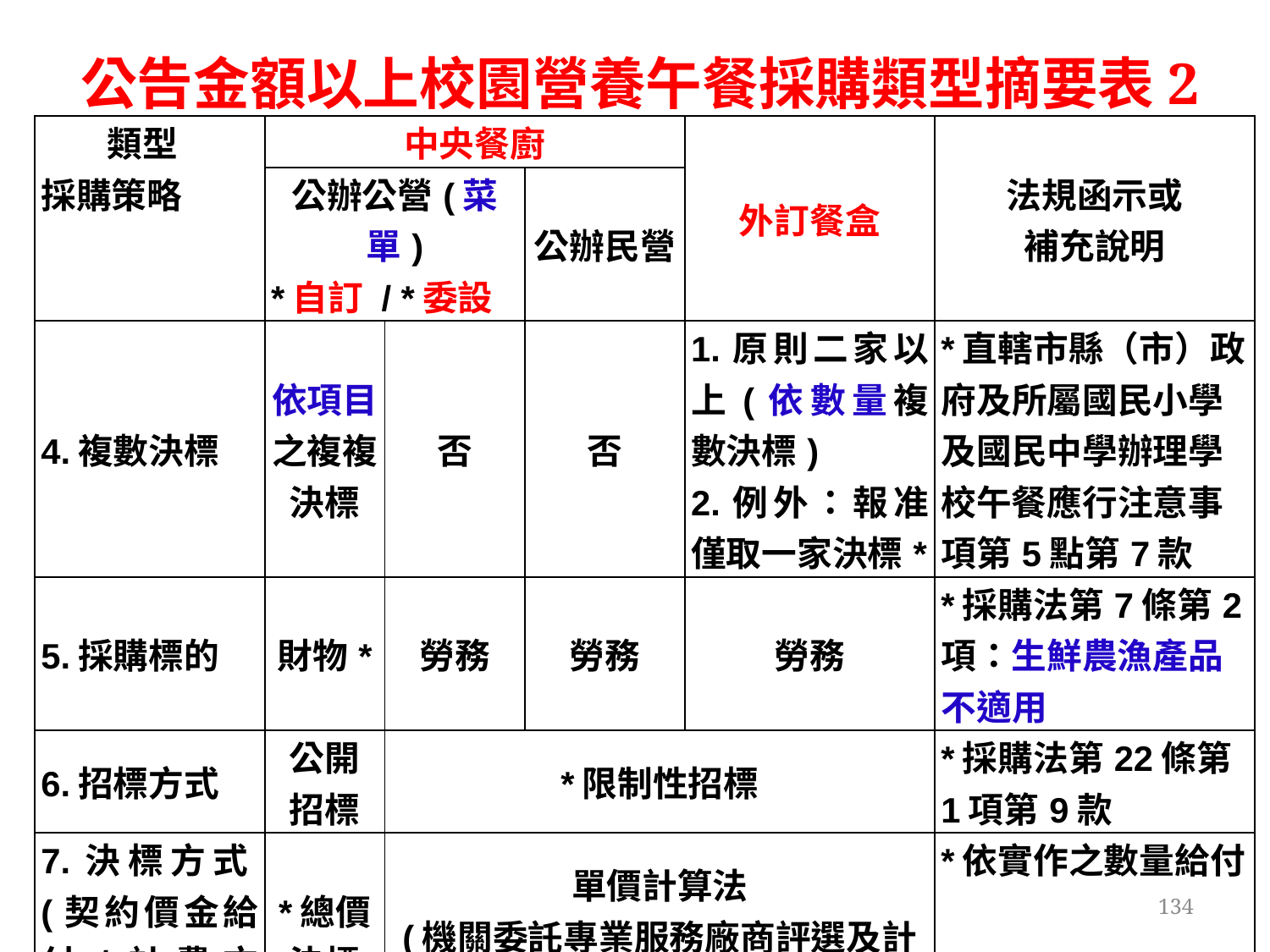

# 公告金額以上校園營養午餐採購類型摘要表2
| 類型 採購策略 | 中央餐廚 |  |  | 外訂餐盒 | 法規函示或 補充說明 |
| --- | --- | --- | --- | --- | --- |
|  | 公辦公營(菜單) \*自訂 / \*委設 |  | 公辦民營 |  |  |
| 4.複數決標 | 依項目之複複決標 | 否 | 否 | 1.原則二家以上(依數量複數決標) 2.例外：報准僅取一家決標\* | \*直轄市縣（市）政府及所屬國民小學及國民中學辦理學校午餐應行注意事項第5點第7款 |
| 5.採購標的 | 財物\* | 勞務 | 勞務 | 勞務 | \*採購法第7條第2項：生鮮農漁產品不適用 |
| 6.招標方式 | 公開 招標 | \*限制性招標 |  |  | \*採購法第22條第1項第9款 |
| 7.決標方式(契約價金給付/計費方式) | \*總價 決標 | 單價計算法 (機關委託專業服務廠商評選及計費辦法第10條第1項第1款) |  |  | \*依實作之數量給付 |
| 8.固定費用(訂或不訂底價) | (訂有底價) | 是 | 是 | 是 |  |
134